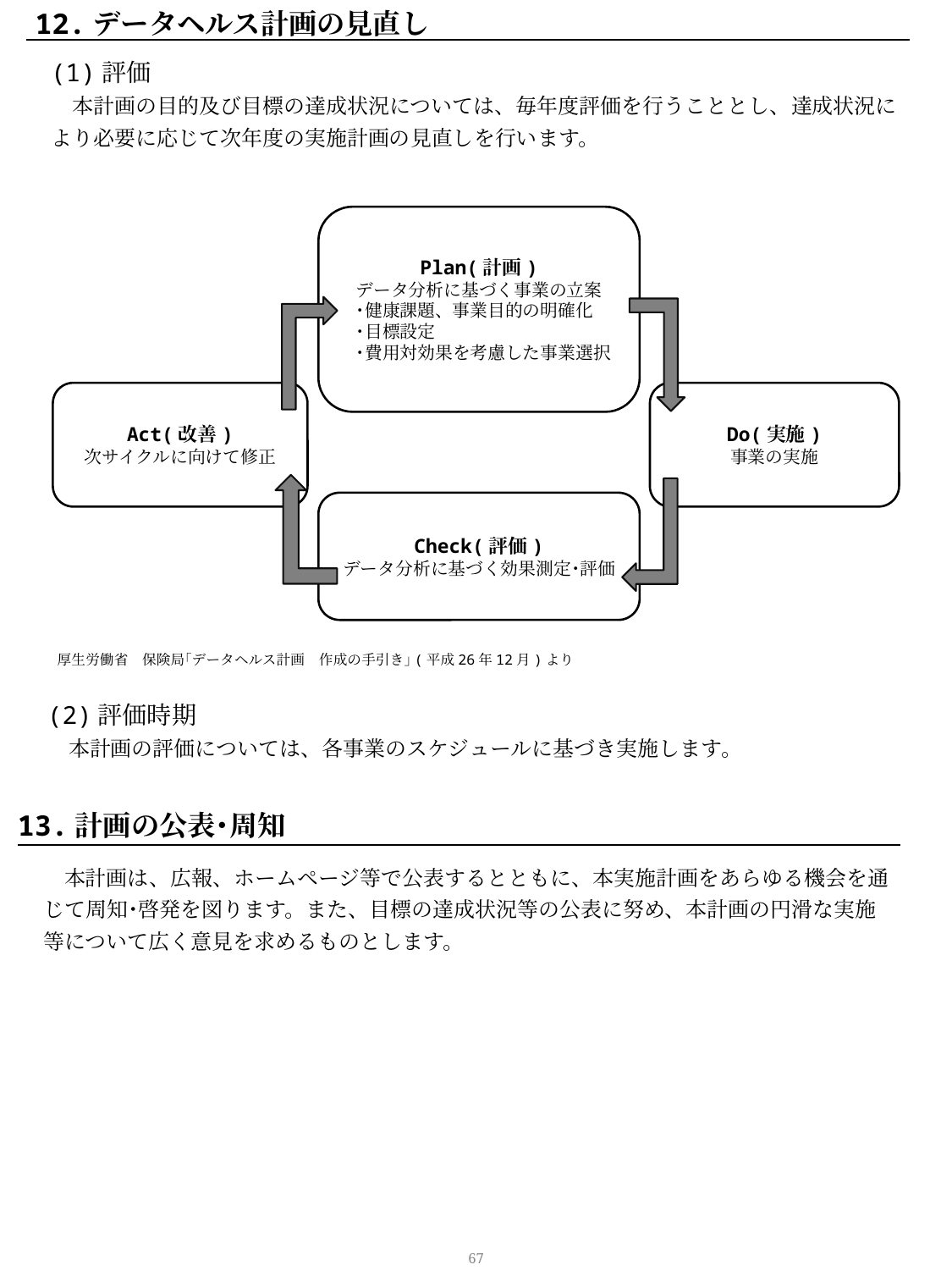

12.データヘルス計画の見直し
(1)評価
　本計画の目的及び目標の達成状況については、毎年度評価を行うこととし、達成状況により必要に応じて次年度の実施計画の見直しを行います。
Plan(計画)
データ分析に基づく事業の立案
　･健康課題、事業目的の明確化
　･目標設定
　･費用対効果を考慮した事業選択

Act(改善)
次サイクルに向けて修正
Do(実施)
事業の実施

Check(評価)
データ分析に基づく効果測定･評価

厚生労働省　保険局｢データヘルス計画　作成の手引き｣(平成26年12月)より
(2)評価時期
　本計画の評価については、各事業のスケジュールに基づき実施します。
13.計画の公表･周知
　本計画は、広報、ホームページ等で公表するとともに、本実施計画をあらゆる機会を通じて周知･啓発を図ります。また、目標の達成状況等の公表に努め、本計画の円滑な実施等について広く意見を求めるものとします。
67